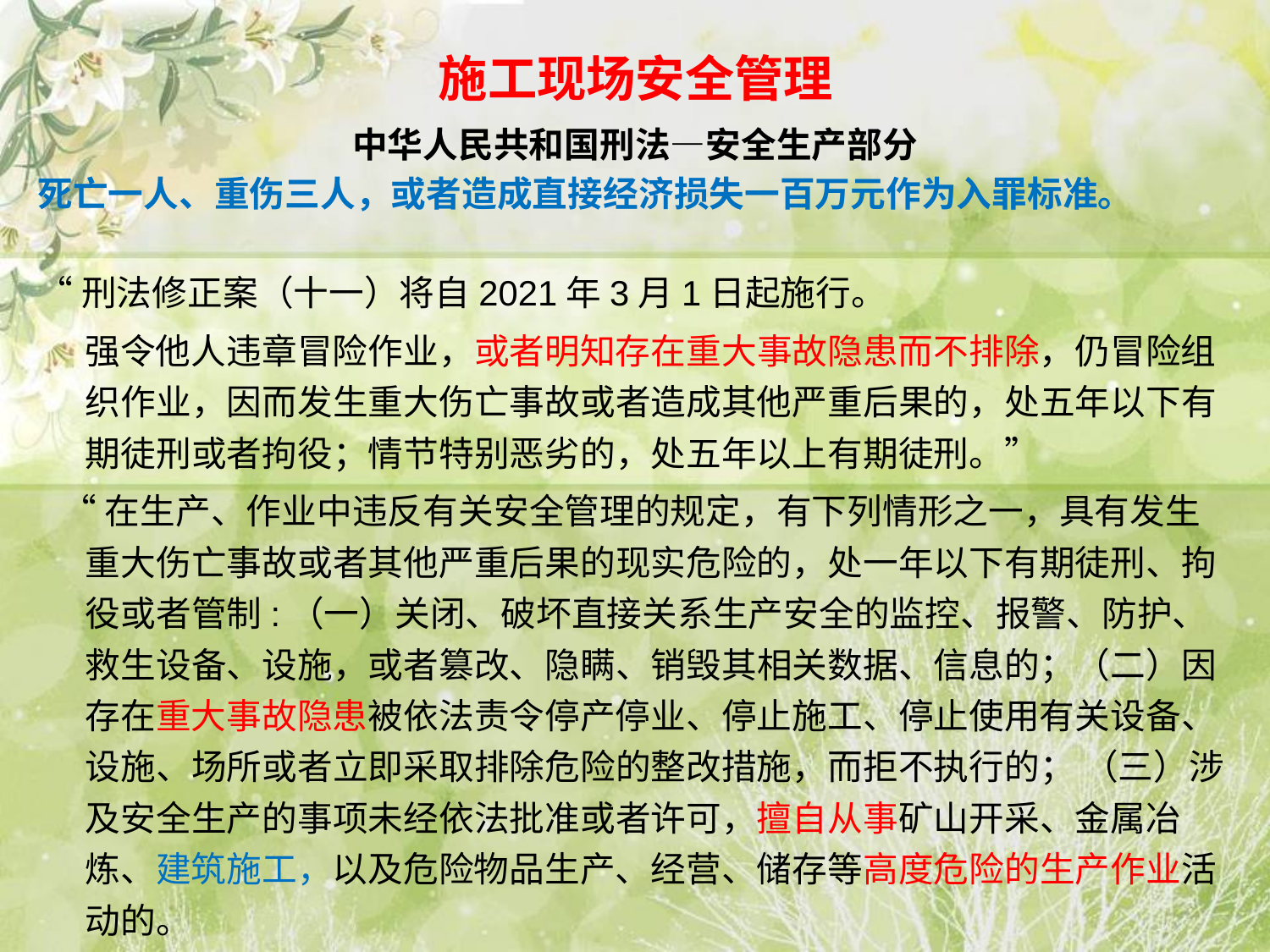

# 施工现场安全管理
中华人民共和国刑法—安全生产部分
死亡一人、重伤三人，或者造成直接经济损失一百万元作为入罪标准。

“刑法修正案（十一）将自2021年3月1日起施行。
     强令他人违章冒险作业，或者明知存在重大事故隐患而不排除，仍冒险组织作业，因而发生重大伤亡事故或者造成其他严重后果的，处五年以下有期徒刑或者拘役；情节特别恶劣的，处五年以上有期徒刑。”
   “在生产、作业中违反有关安全管理的规定，有下列情形之一，具有发生重大伤亡事故或者其他严重后果的现实危险的，处一年以下有期徒刑、拘役或者管制:（一）关闭、破坏直接关系生产安全的监控、报警、防护、救生设备、设施，或者篡改、隐瞒、销毁其相关数据、信息的；（二）因存在重大事故隐患被依法责令停产停业、停止施工、停止使用有关设备、设施、场所或者立即采取排除危险的整改措施，而拒不执行的； （三）涉及安全生产的事项未经依法批准或者许可，擅自从事矿山开采、金属冶炼、建筑施工，以及危险物品生产、经营、储存等高度危险的生产作业活动的。